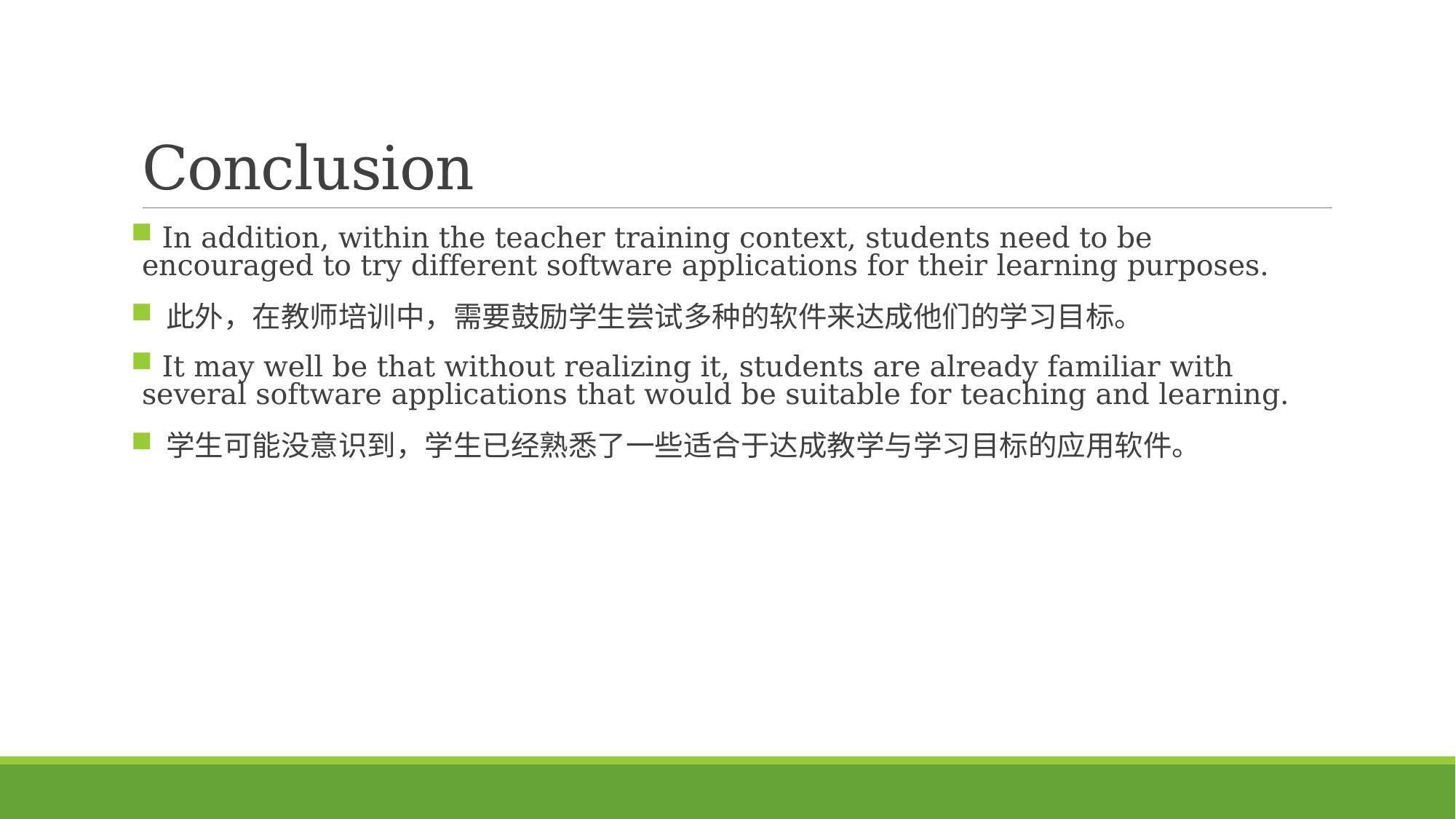

# Conclusion
 In addition, within the teacher training context, students need to be encouraged to try different software applications for their learning purposes.
 此外，在教师培训中，需要鼓励学生尝试多种的软件来达成他们的学习目标。
 It may well be that without realizing it, students are already familiar with several software applications that would be suitable for teaching and learning.
 学生可能没意识到，学生已经熟悉了一些适合于达成教学与学习目标的应用软件。